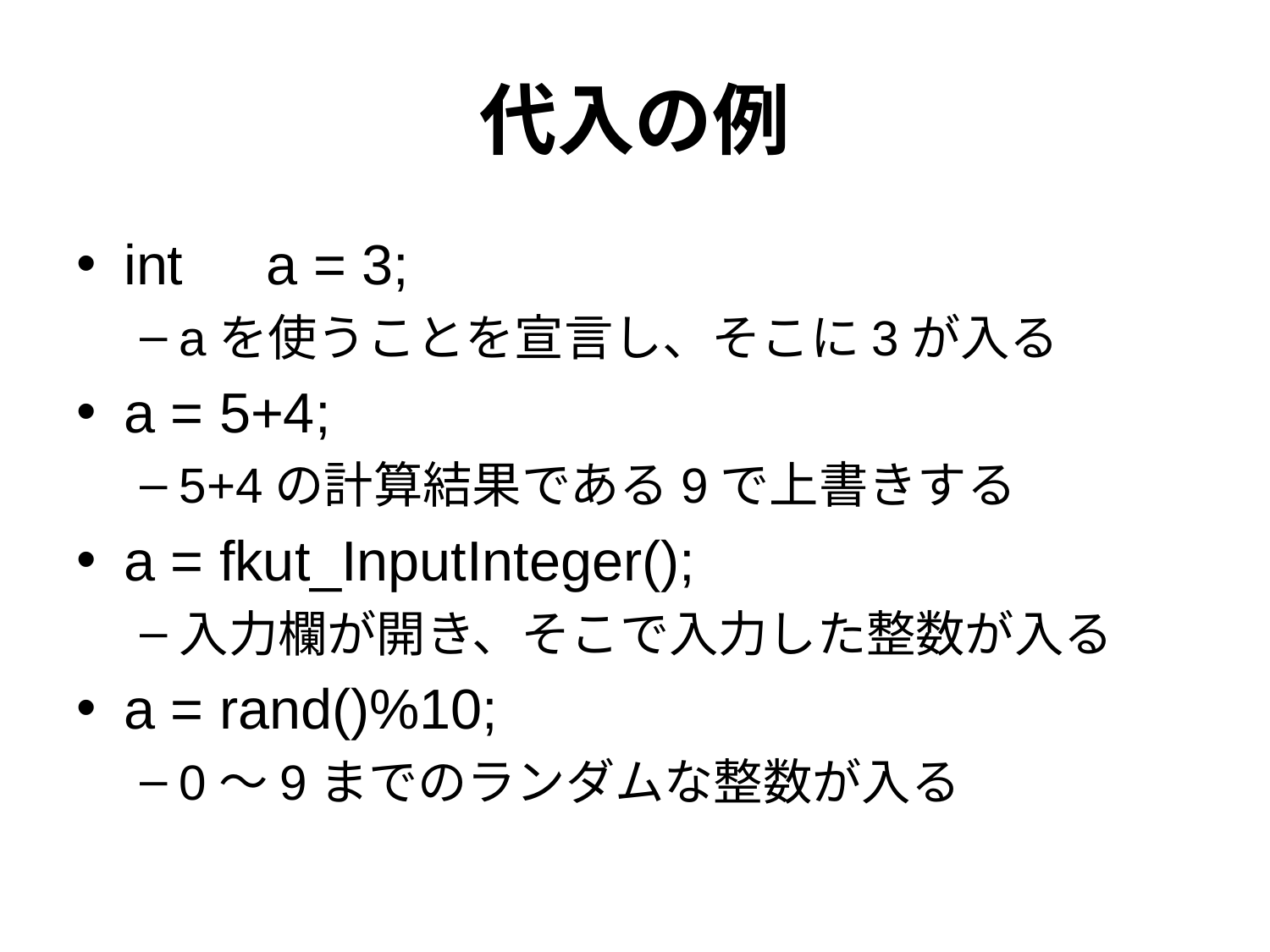

# 代入の例
int	 a = 3;
aを使うことを宣言し、そこに3が入る
a = 5+4;
5+4の計算結果である9で上書きする
a = fkut_InputInteger();
入力欄が開き、そこで入力した整数が入る
a = rand()%10;
0～9までのランダムな整数が入る